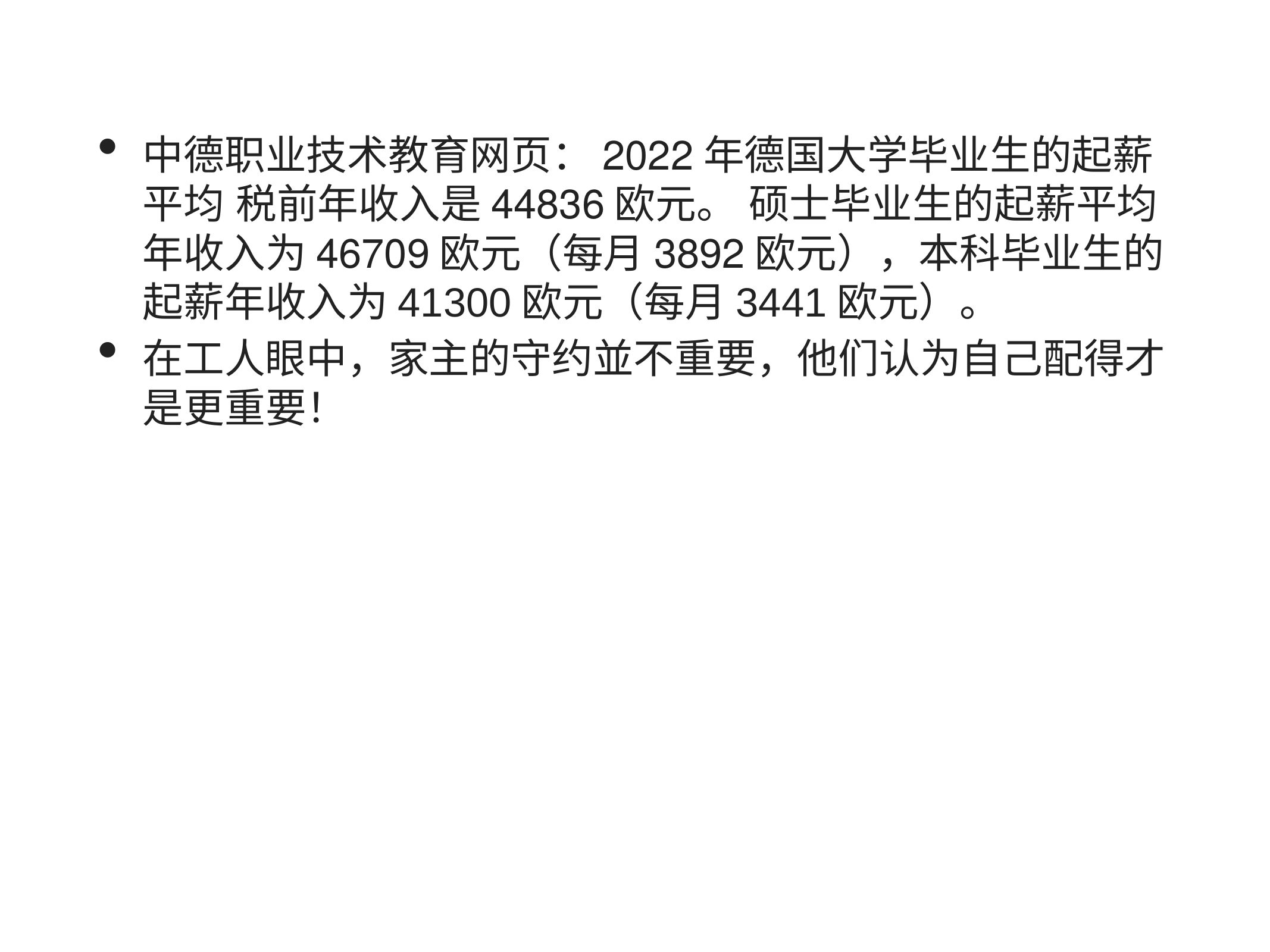

中德职业技术教育网页：2022年德国大学毕业生的起薪平均 税前年收入是44836欧元。 硕士毕业生的起薪平均年收入为46709欧元（每月3892欧元），本科毕业生的起薪年收入为41300欧元（每月3441欧元）。
在工人眼中，家主的守约並不重要，他们认为自己配得才是更重要！